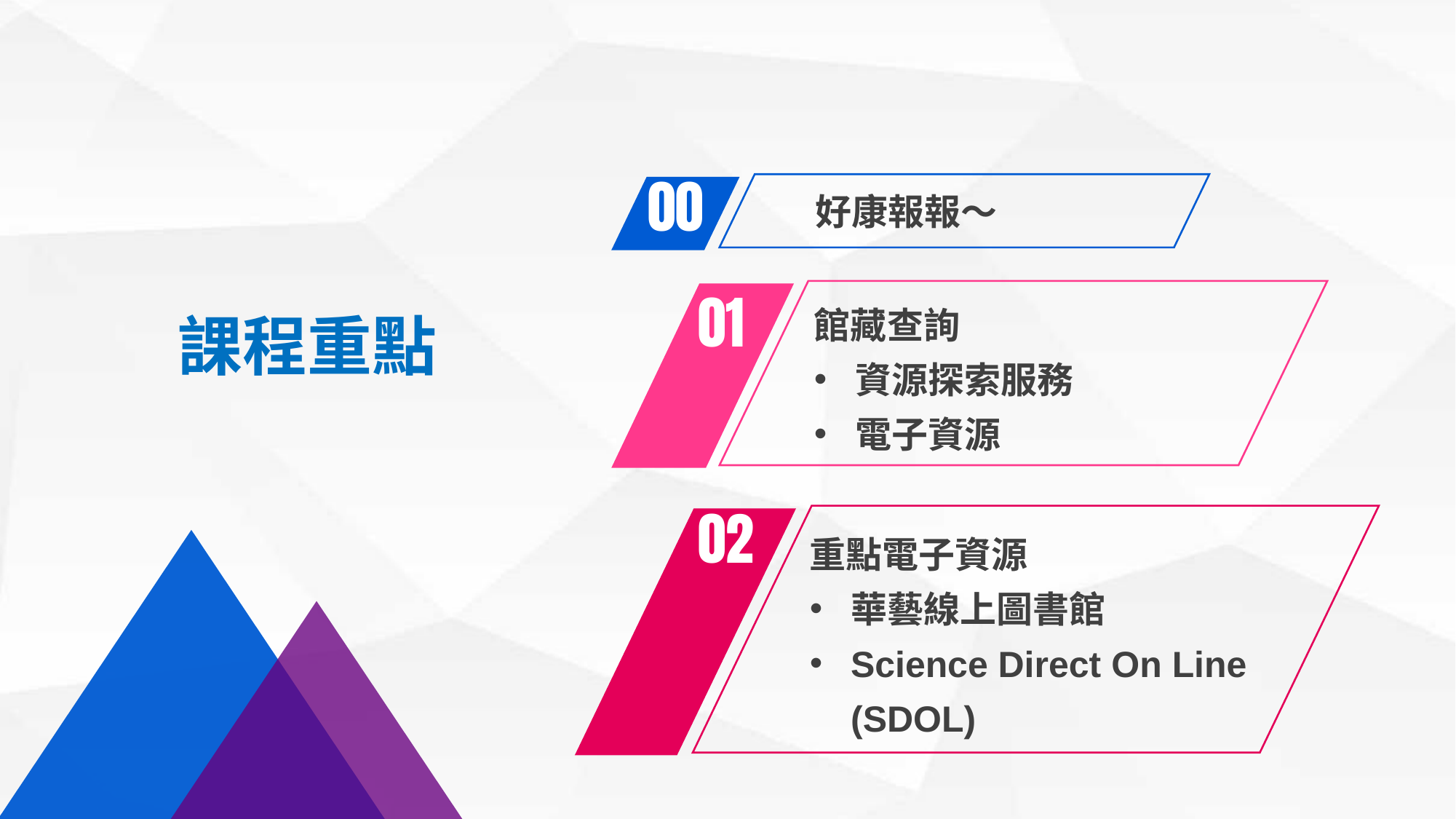

00

好康報報～

01
館藏查詢
資源探索服務
電子資源
課程重點

02

重點電子資源
華藝線上圖書館
Science Direct On Line
(SDOL)